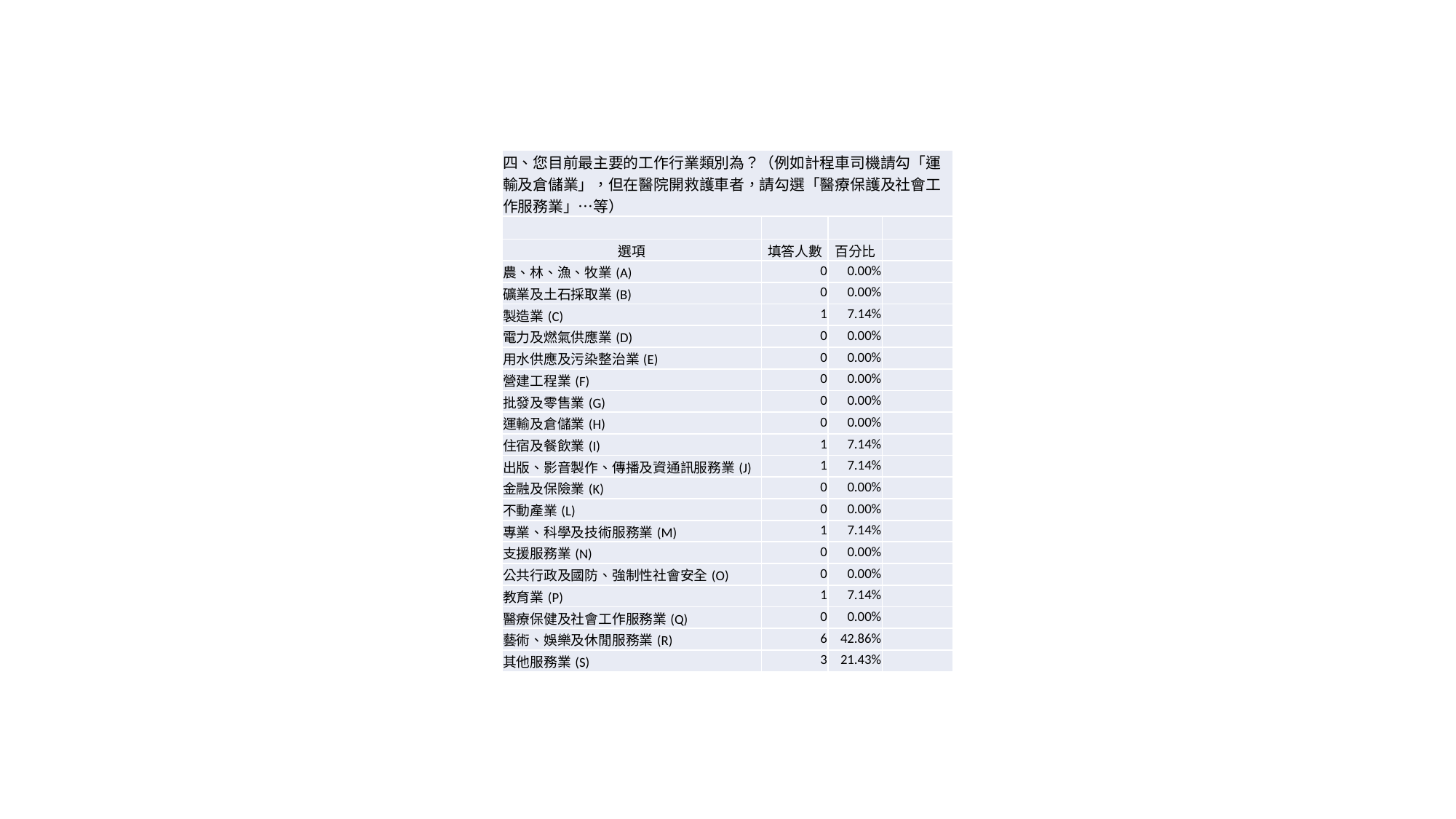

| 四、您目前最主要的工作行業類別為？（例如計程車司機請勾「運輸及倉儲業」，但在醫院開救護車者，請勾選「醫療保護及社會工作服務業」…等） |  |  |  |
| --- | --- | --- | --- |
|  |  |  |  |
| 選項 | 填答人數 | 百分比 |  |
| 農、林、漁、牧業(A) | 0 | 0.00% |  |
| 礦業及土石採取業(B) | 0 | 0.00% |  |
| 製造業(C) | 1 | 7.14% |  |
| 電力及燃氣供應業(D) | 0 | 0.00% |  |
| 用水供應及污染整治業(E) | 0 | 0.00% |  |
| 營建工程業(F) | 0 | 0.00% |  |
| 批發及零售業(G) | 0 | 0.00% |  |
| 運輸及倉儲業(H) | 0 | 0.00% |  |
| 住宿及餐飲業(I) | 1 | 7.14% |  |
| 出版、影音製作、傳播及資通訊服務業(J) | 1 | 7.14% |  |
| 金融及保險業(K) | 0 | 0.00% |  |
| 不動產業(L) | 0 | 0.00% |  |
| 專業、科學及技術服務業(M) | 1 | 7.14% |  |
| 支援服務業(N) | 0 | 0.00% |  |
| 公共行政及國防、強制性社會安全(O) | 0 | 0.00% |  |
| 教育業(P) | 1 | 7.14% |  |
| 醫療保健及社會工作服務業(Q) | 0 | 0.00% |  |
| 藝術、娛樂及休閒服務業(R) | 6 | 42.86% |  |
| 其他服務業(S) | 3 | 21.43% |  |